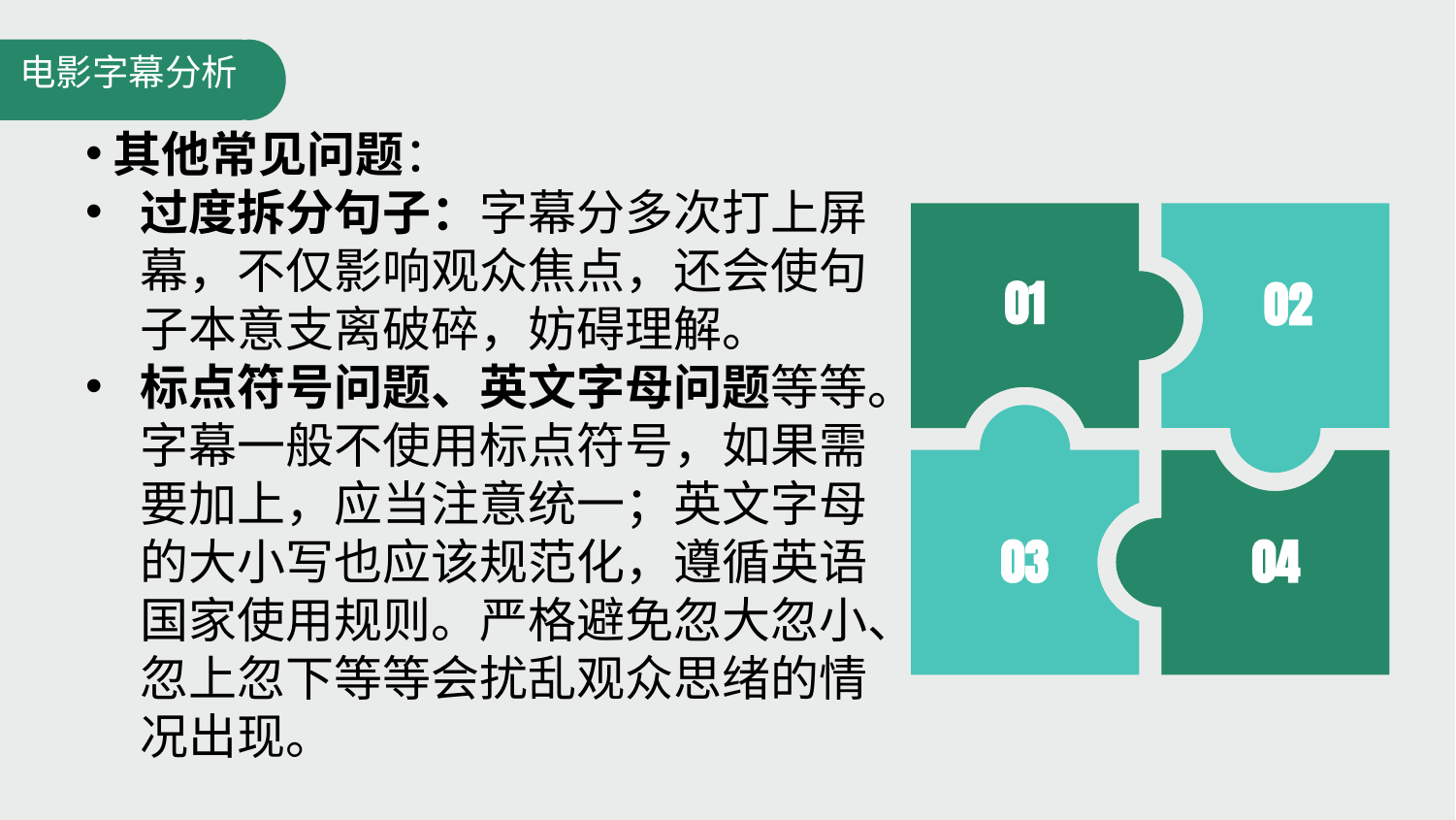

电影字幕分析
其他常见问题：
过度拆分句子：字幕分多次打上屏幕，不仅影响观众焦点，还会使句子本意支离破碎，妨碍理解。
标点符号问题、英文字母问题等等。字幕一般不使用标点符号，如果需要加上，应当注意统一；英文字母的大小写也应该规范化，遵循英语国家使用规则。严格避免忽大忽小、忽上忽下等等会扰乱观众思绪的情况出现。

01
02

03
04